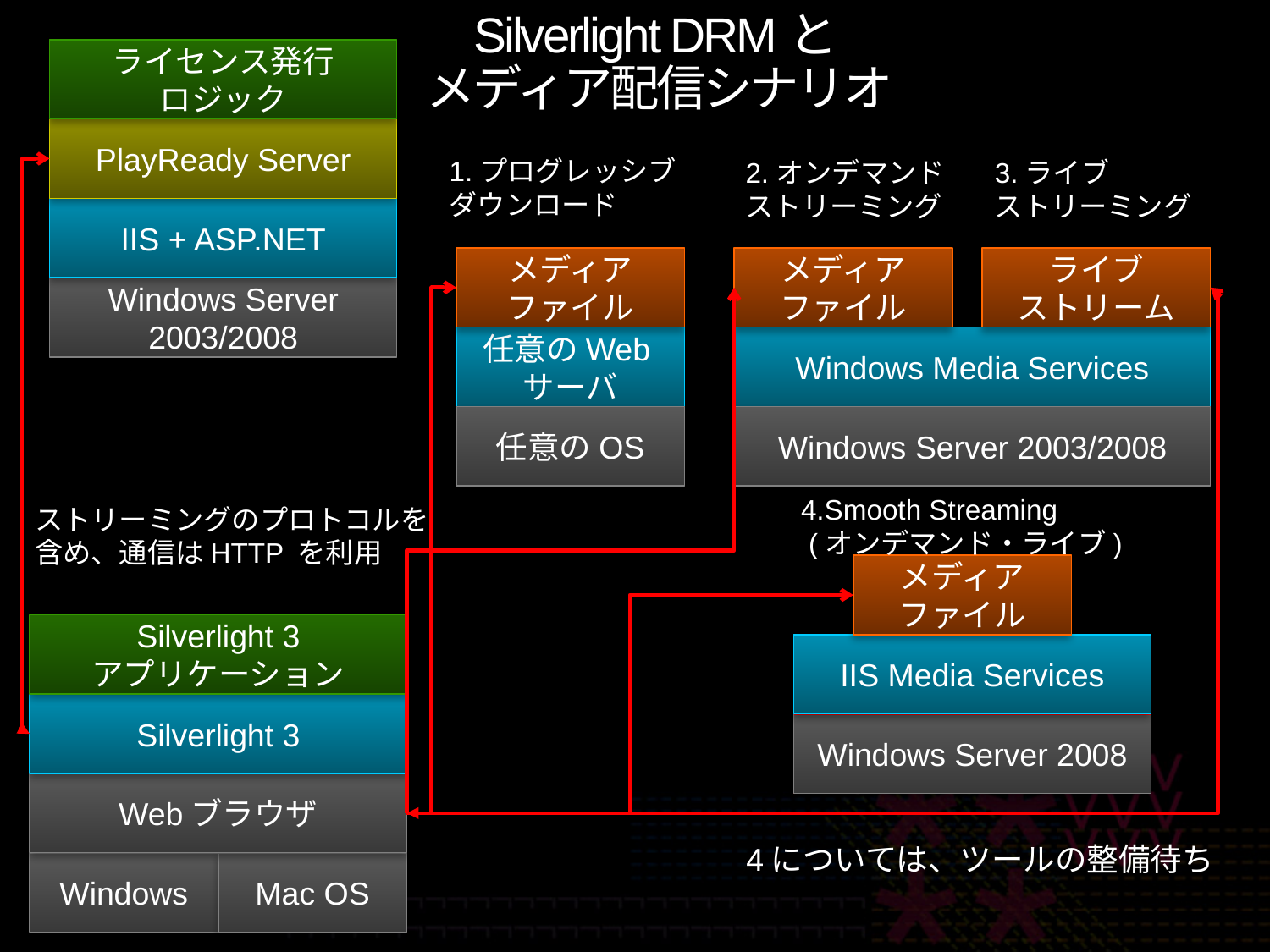

# Silverlight DRMと メディア配信シナリオ
ライセンス発行
ロジック
PlayReady Server
1.プログレッシブ
ダウンロード
2.オンデマンド
ストリーミング
3.ライブ
ストリーミング
IIS + ASP.NET
メディア
ファイル
メディア
ファイル
ライブ
ストリーム
Windows Server 2003/2008
任意のWebサーバ
Windows Media Services
任意のOS
Windows Server 2003/2008
4.Smooth Streaming
 (オンデマンド・ライブ)
ストリーミングのプロトコルを
含め、通信はHTTP を利用
メディア
ファイル
Silverlight 3
アプリケーション
IIS Media Services
Silverlight 3
Windows Server 2008
Webブラウザ
4については、ツールの整備待ち
Windows
Mac OS